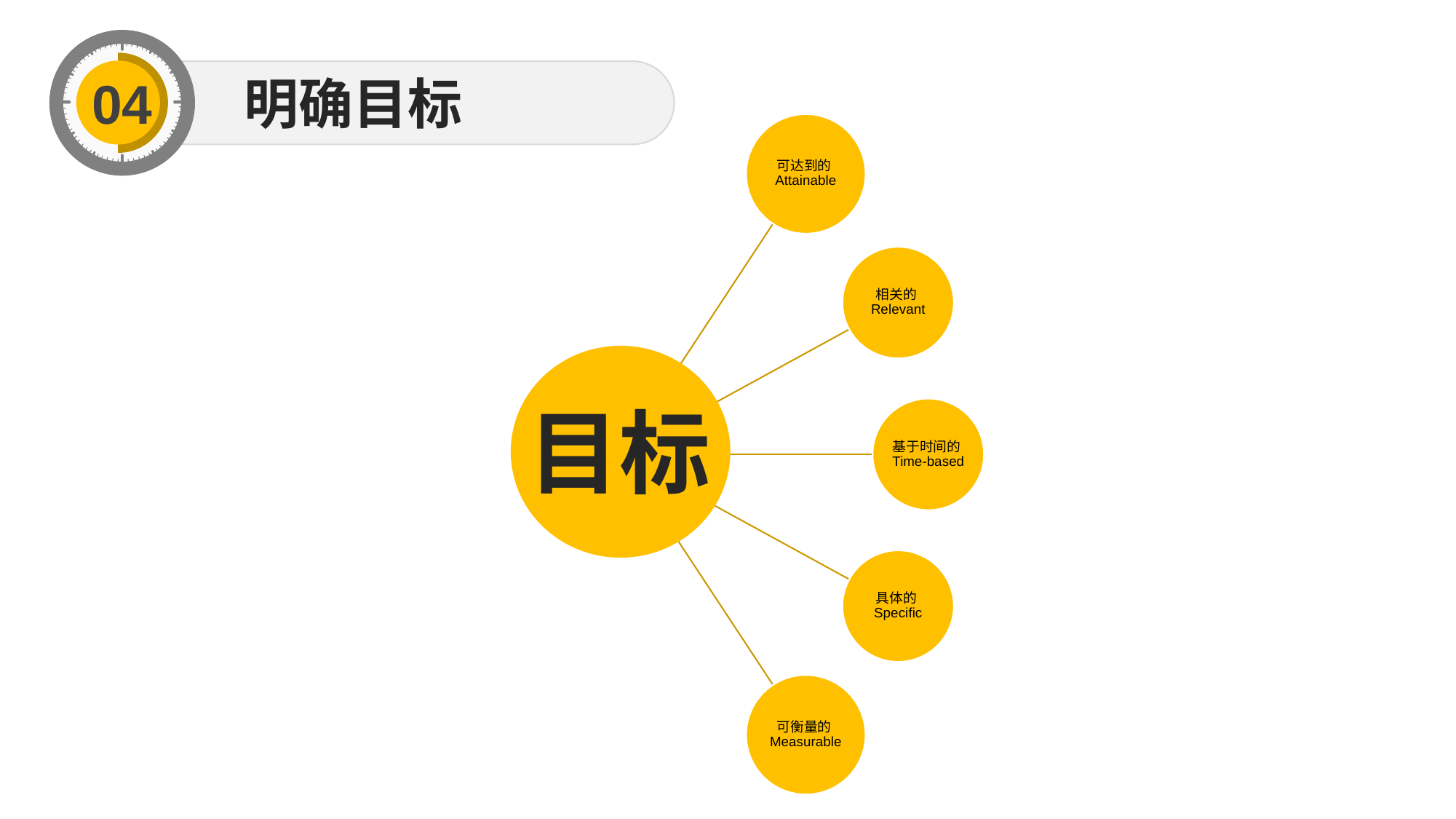

明确目标
可达到的Attainable
相关的Relevant
基于时间的Time-based
具体的Specific
可衡量的Measurable

目标